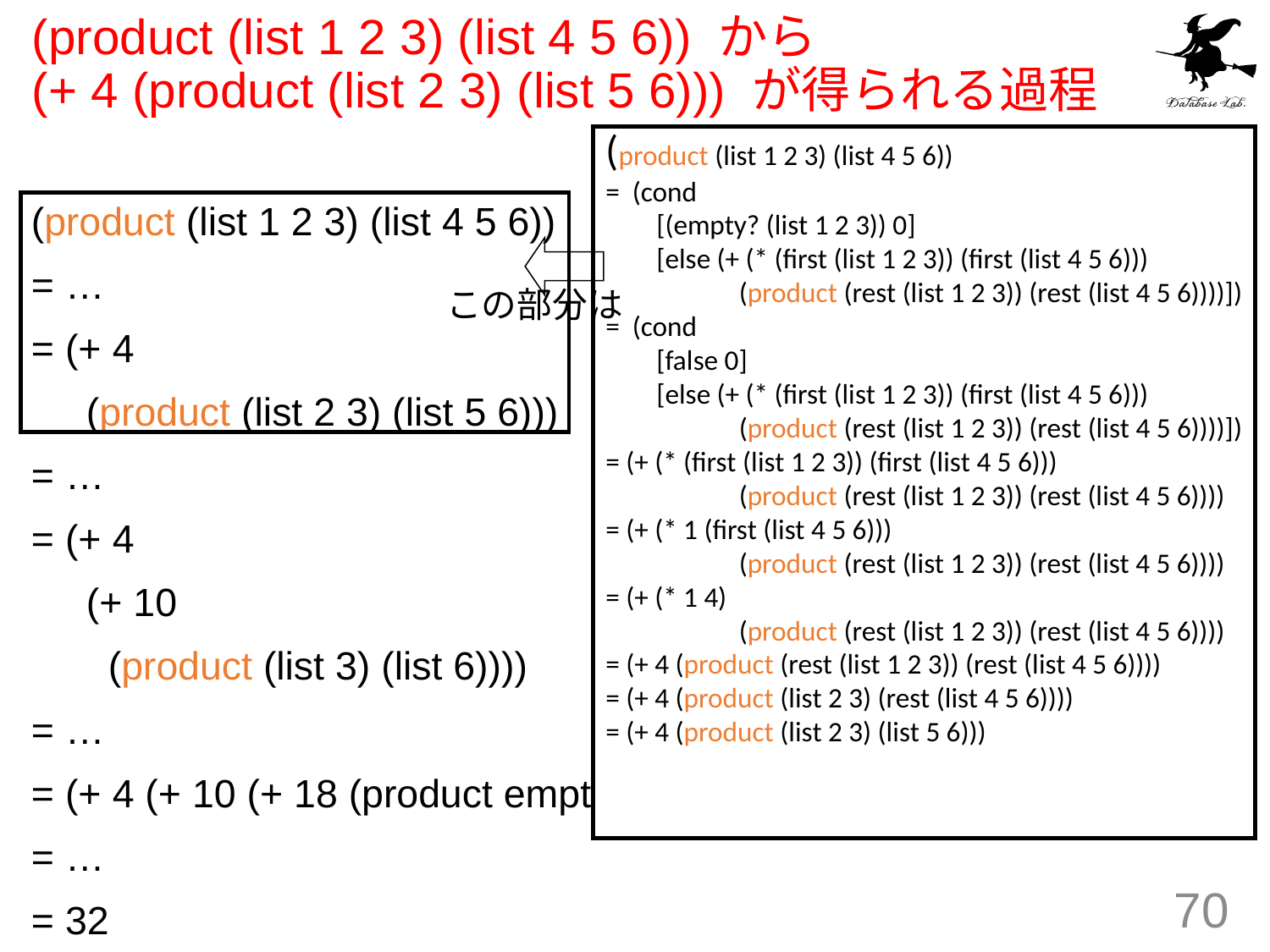

# (product (list 1 2 3) (list 4 5 6)) から (+ 4 (product (list 2 3) (list 5 6))) が得られる過程
(product (list 1 2 3) (list 4 5 6))
=  (cond
        [(empty? (list 1 2 3)) 0]
        [else (+ (* (first (list 1 2 3)) (first (list 4 5 6)))
                     (product (rest (list 1 2 3)) (rest (list 4 5 6))))])
=  (cond
        [false 0]
        [else (+ (* (first (list 1 2 3)) (first (list 4 5 6)))
                     (product (rest (list 1 2 3)) (rest (list 4 5 6))))])
= (+ (* (first (list 1 2 3)) (first (list 4 5 6)))
                     (product (rest (list 1 2 3)) (rest (list 4 5 6))))
= (+ (* 1 (first (list 4 5 6)))
                     (product (rest (list 1 2 3)) (rest (list 4 5 6))))
= (+ (* 1 4)
                     (product (rest (list 1 2 3)) (rest (list 4 5 6))))
= (+ 4 (product (rest (list 1 2 3)) (rest (list 4 5 6))))
= (+ 4 (product (list 2 3) (rest (list 4 5 6))))
= (+ 4 (product (list 2 3) (list 5 6)))

(product (list 1 2 3) (list 4 5 6))
= …
= (+ 4
     (product (list 2 3) (list 5 6)))
= …
= (+ 4
     (+ 10
       (product (list 3) (list 6))))
= …
= (+ 4 (+ 10 (+ 18 (product empty empty))))
= …
= 32

この部分は
70